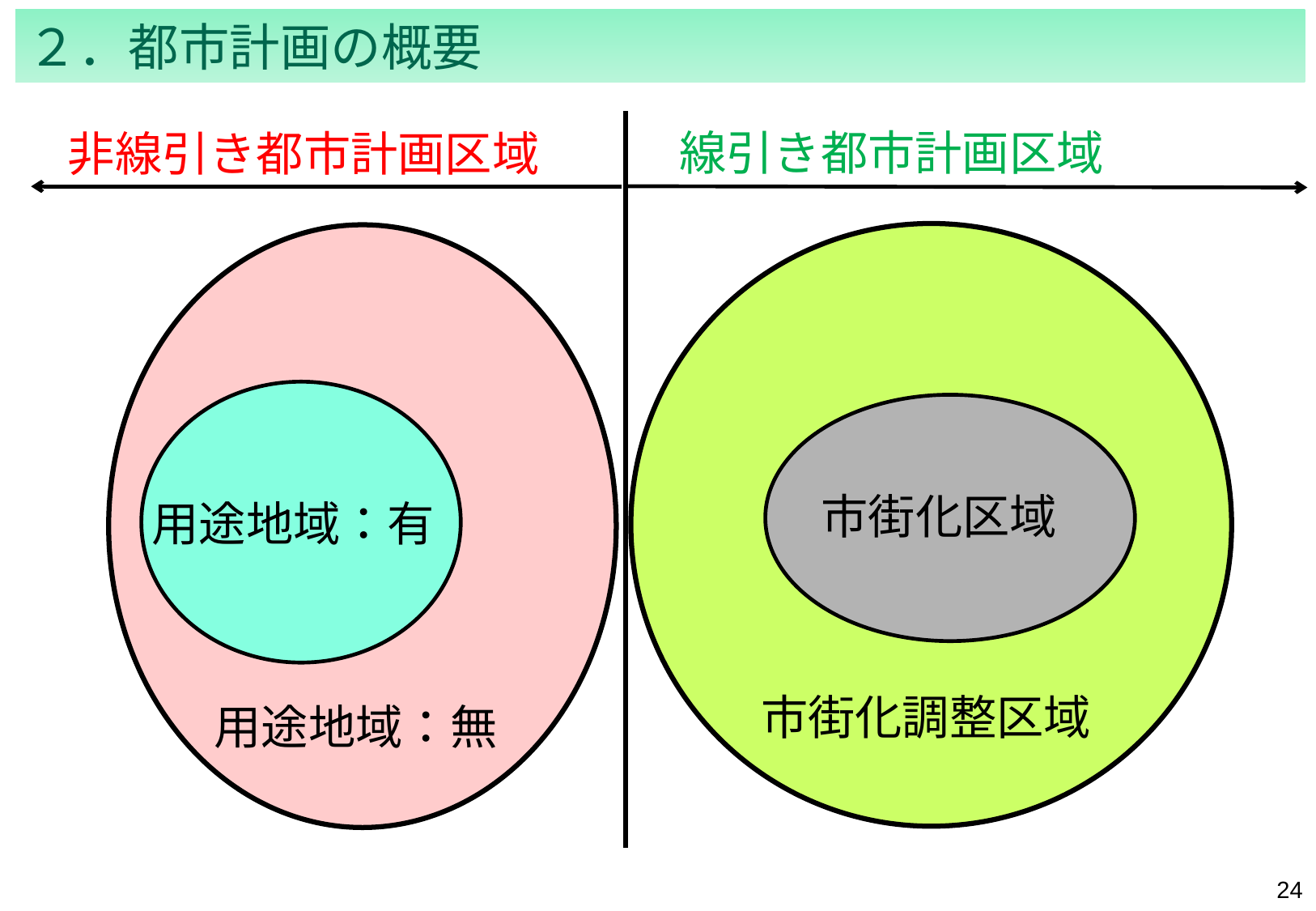

２．都市計画の概要

線引き都市計画区域
非線引き都市計画区域

市街化区域
用途地域：有
市街化調整区域
用途地域：無
24